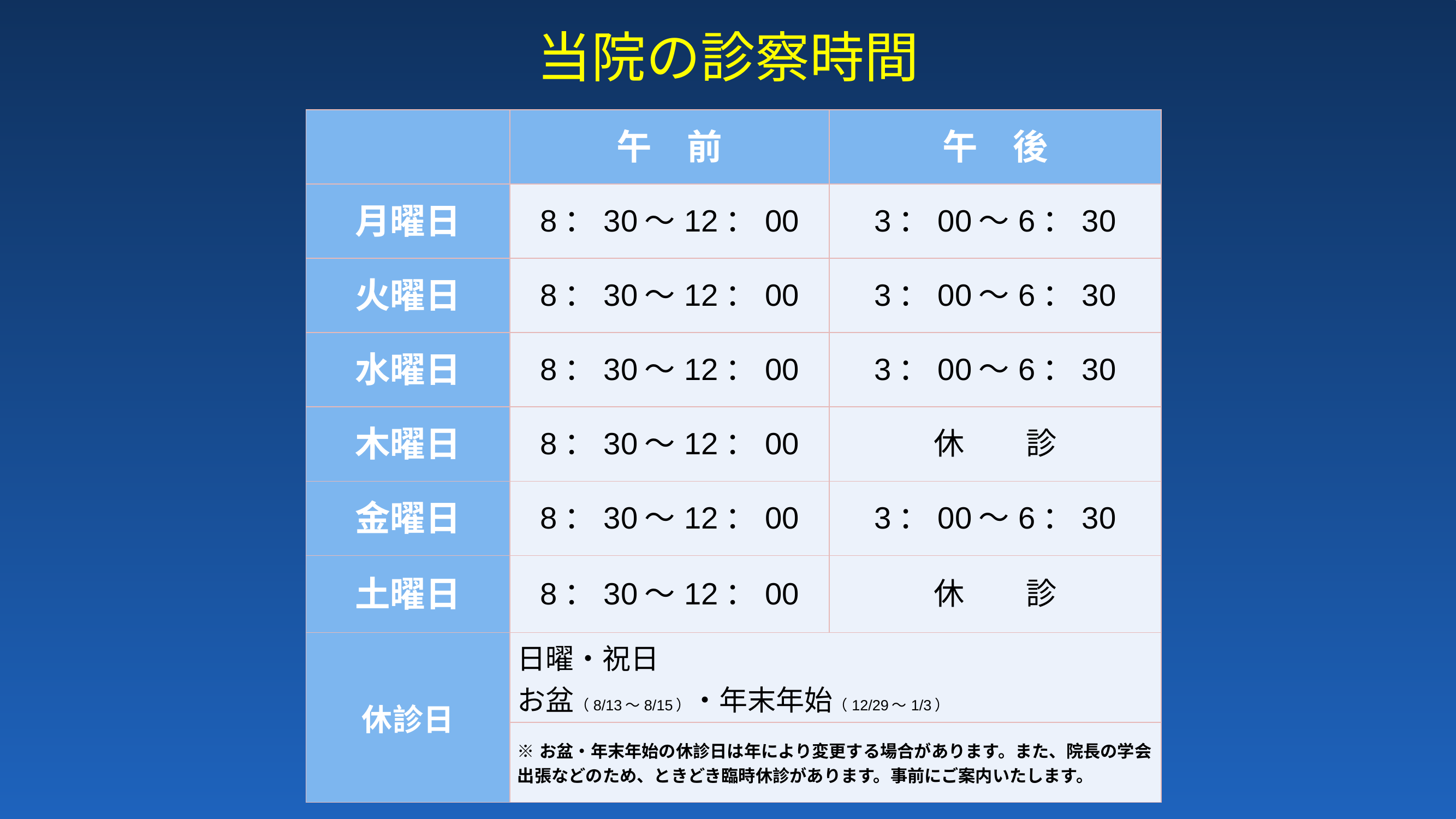

当院の診察時間
|  | 午　前 | 午　後 |
| --- | --- | --- |
| 月曜日 | 8：30～12：00 | 3：00～6：30 |
| 火曜日 | 8：30～12：00 | 3：00～6：30 |
| 水曜日 | 8：30～12：00 | 3：00～6：30 |
| 木曜日 | 8：30～12：00 | 休　　診 |
| 金曜日 | 8：30～12：00 | 3：00～6：30 |
| 土曜日 | 8：30～12：00 | 休　　診 |
| 休診日 | 日曜・祝日 お盆（8/13～8/15）・年末年始（12/29～1/3） |  |
|  | ※お盆・年末年始の休診日は年により変更する場合があります。また、院長の学会 出張などのため、ときどき臨時休診があります。事前にご案内いたします。 |  |